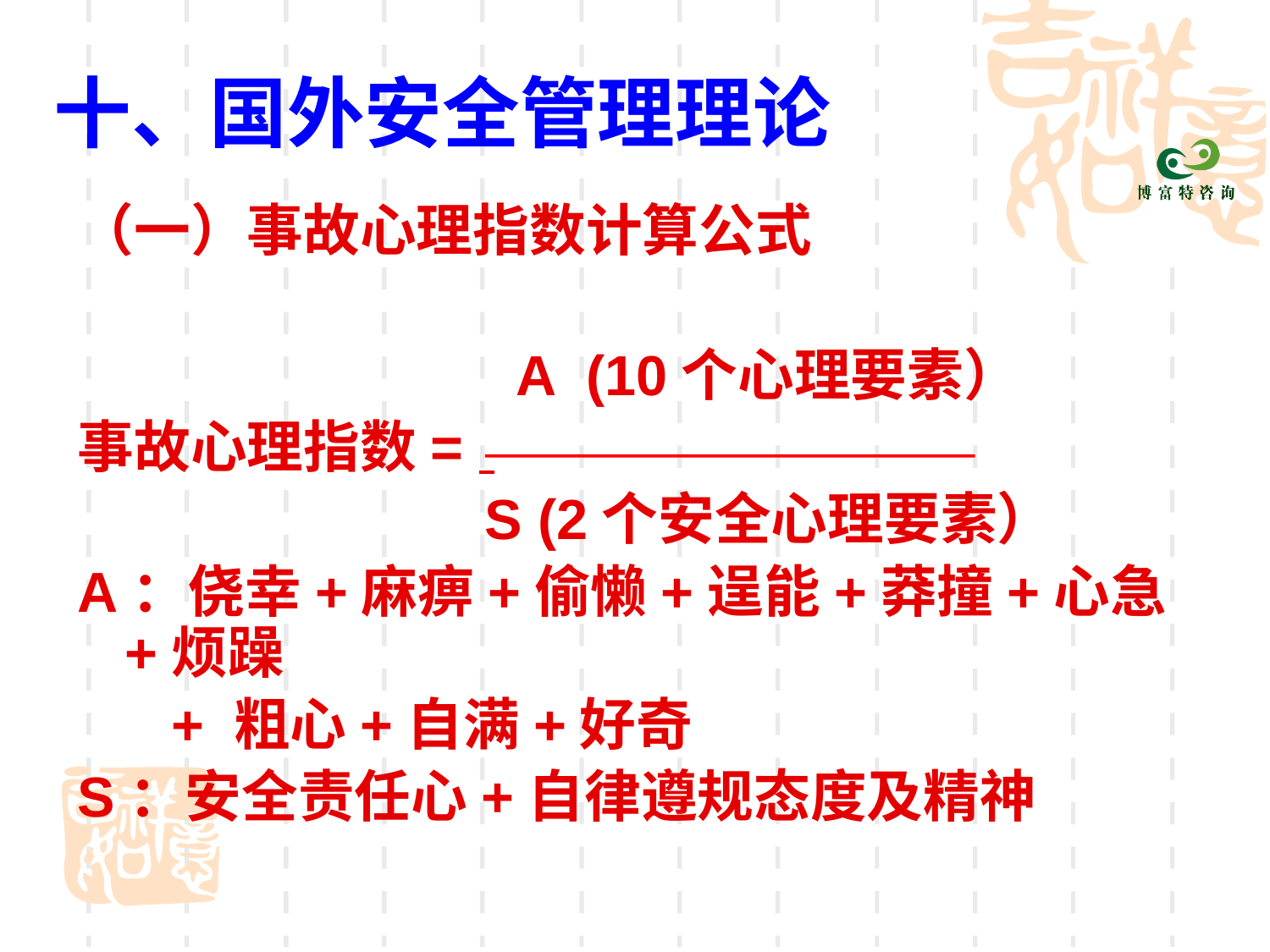

# 十、国外安全管理理论
（一）事故心理指数计算公式

                            A  (10个心理要素）
事故心理指数=
                          S (2个安全心理要素）
A：侥幸+麻痹+偷懒+逞能+莽撞+心急+烦躁
      + 粗心+自满+好奇
S：安全责任心+自律遵规态度及精神